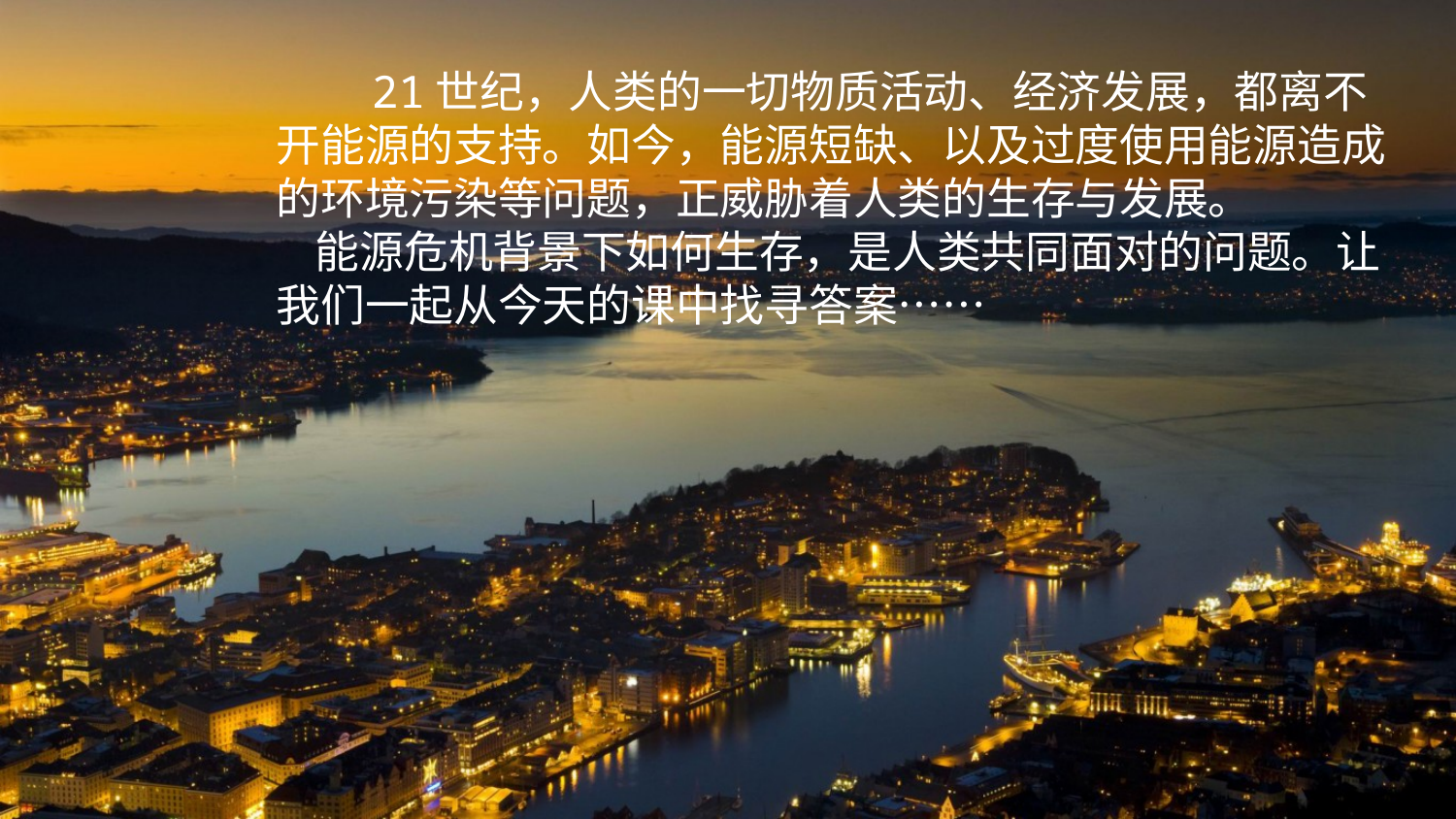

21世纪，人类的一切物质活动、经济发展，都离不开能源的支持。如今，能源短缺、以及过度使用能源造成的环境污染等问题，正威胁着人类的生存与发展。
    能源危机背景下如何生存，是人类共同面对的问题。让我们一起从今天的课中找寻答案……